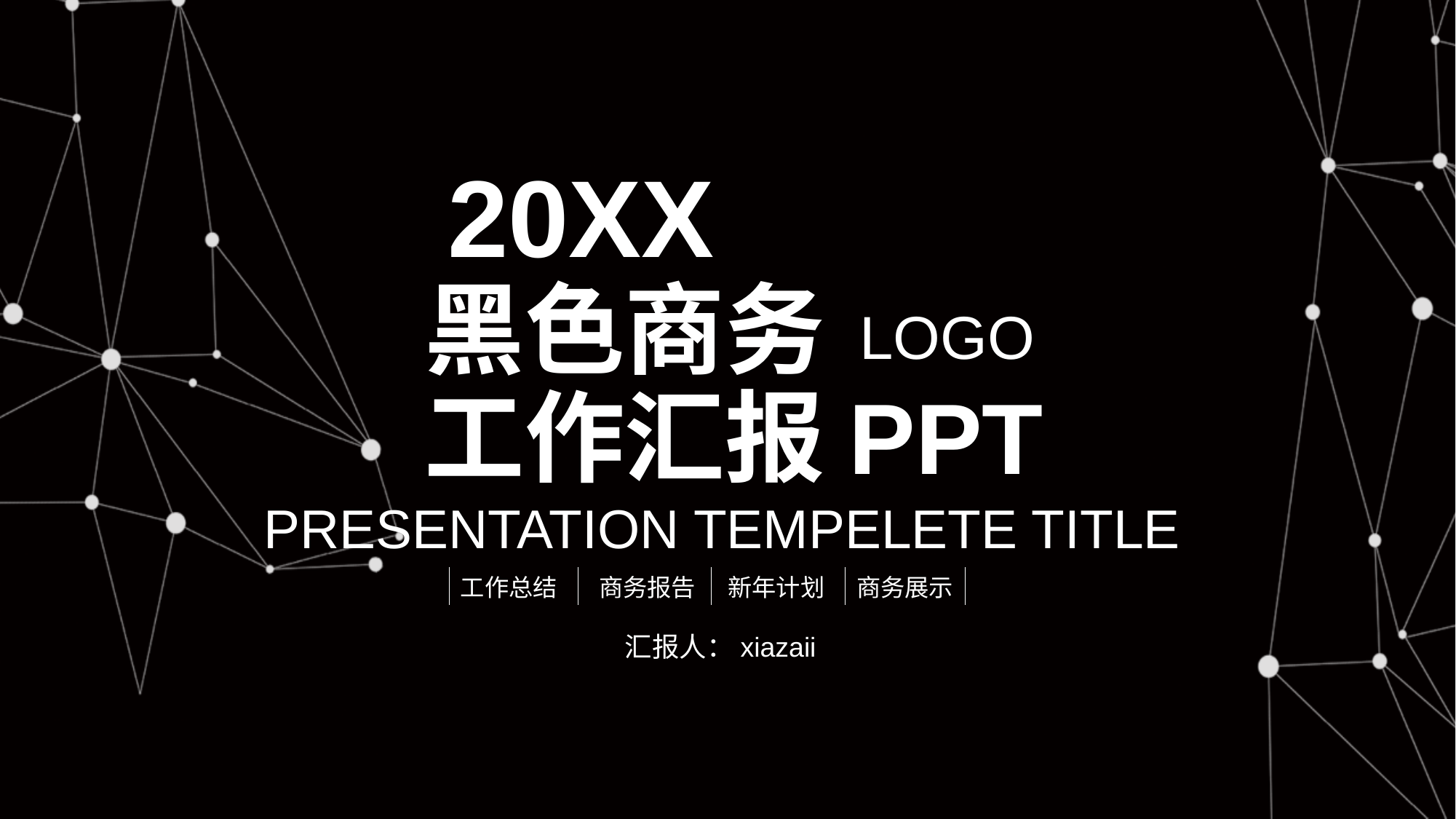

20XX
黑色商务
工作汇报PPT
LOGO
PRESENTATION TEMPELETE TITLE
工作总结
商务报告
新年计划
商务展示
汇报人：xiazaii